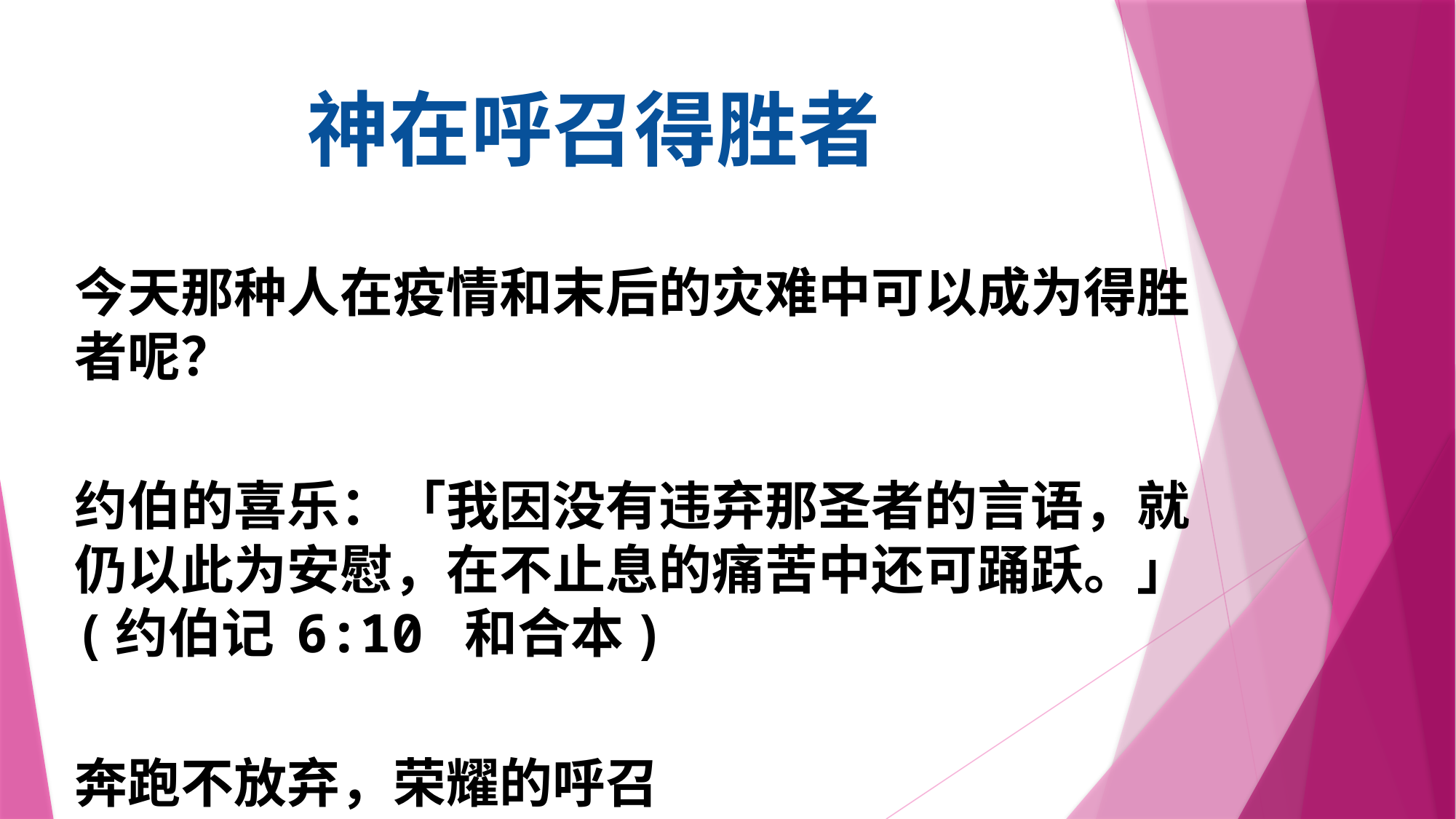

# 神在呼召得胜者
今天那种人在疫情和末后的灾难中可以成为得胜者呢？

约伯的喜乐：「我因没有违弃那圣者的言语，就仍以此为安慰，在不止息的痛苦中还可踊跃。」(约伯记 6:10 和合本)

奔跑不放弃，荣耀的呼召